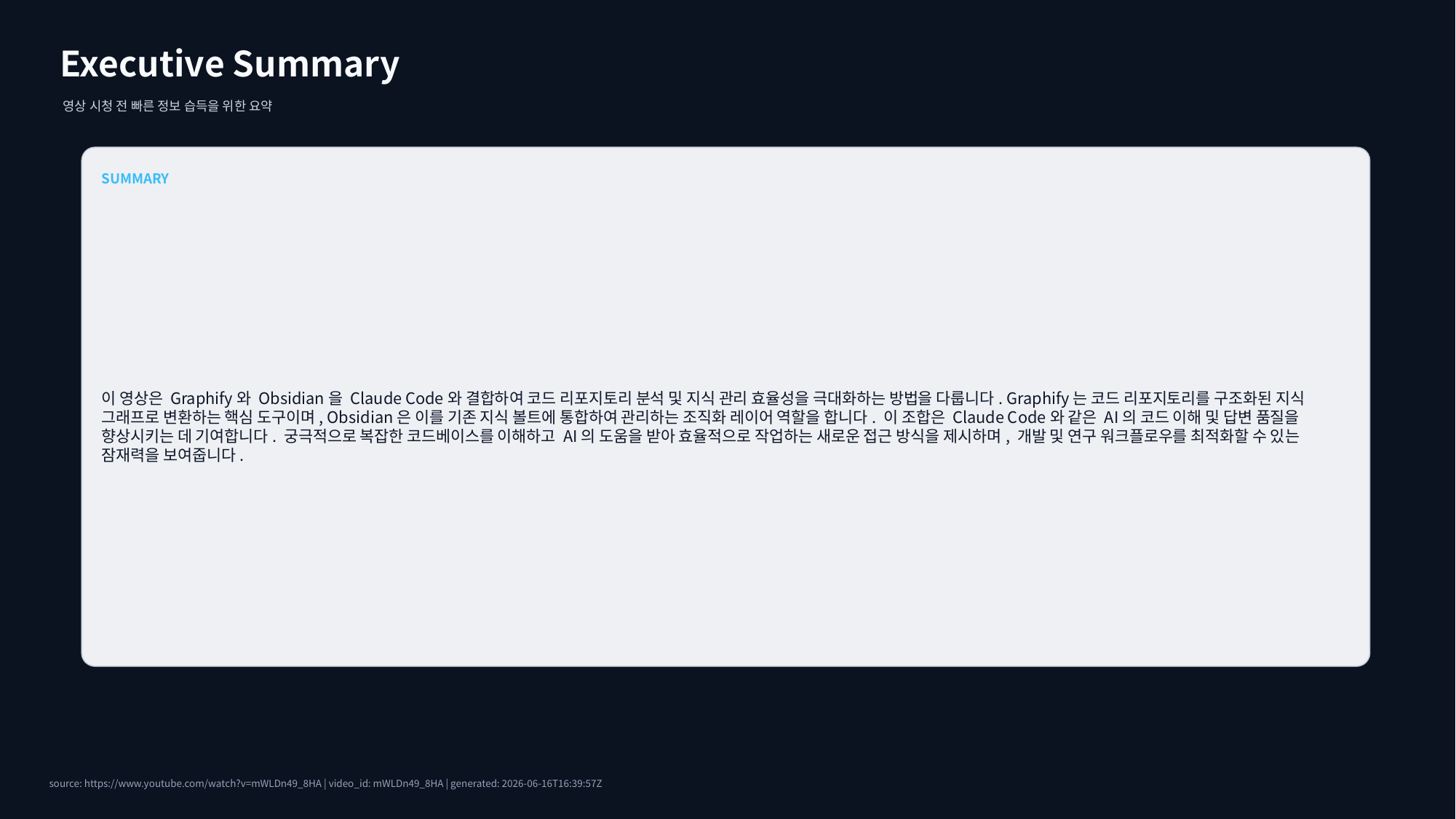

Executive Summary
영상 시청 전 빠른 정보 습득을 위한 요약

SUMMARY
이 영상은 Graphify와 Obsidian을 Claude Code와 결합하여 코드 리포지토리 분석 및 지식 관리 효율성을 극대화하는 방법을 다룹니다. Graphify는 코드 리포지토리를 구조화된 지식 그래프로 변환하는 핵심 도구이며, Obsidian은 이를 기존 지식 볼트에 통합하여 관리하는 조직화 레이어 역할을 합니다. 이 조합은 Claude Code와 같은 AI의 코드 이해 및 답변 품질을 향상시키는 데 기여합니다. 궁극적으로 복잡한 코드베이스를 이해하고 AI의 도움을 받아 효율적으로 작업하는 새로운 접근 방식을 제시하며, 개발 및 연구 워크플로우를 최적화할 수 있는 잠재력을 보여줍니다.
source: https://www.youtube.com/watch?v=mWLDn49_8HA | video_id: mWLDn49_8HA | generated: 2026-06-16T16:39:57Z